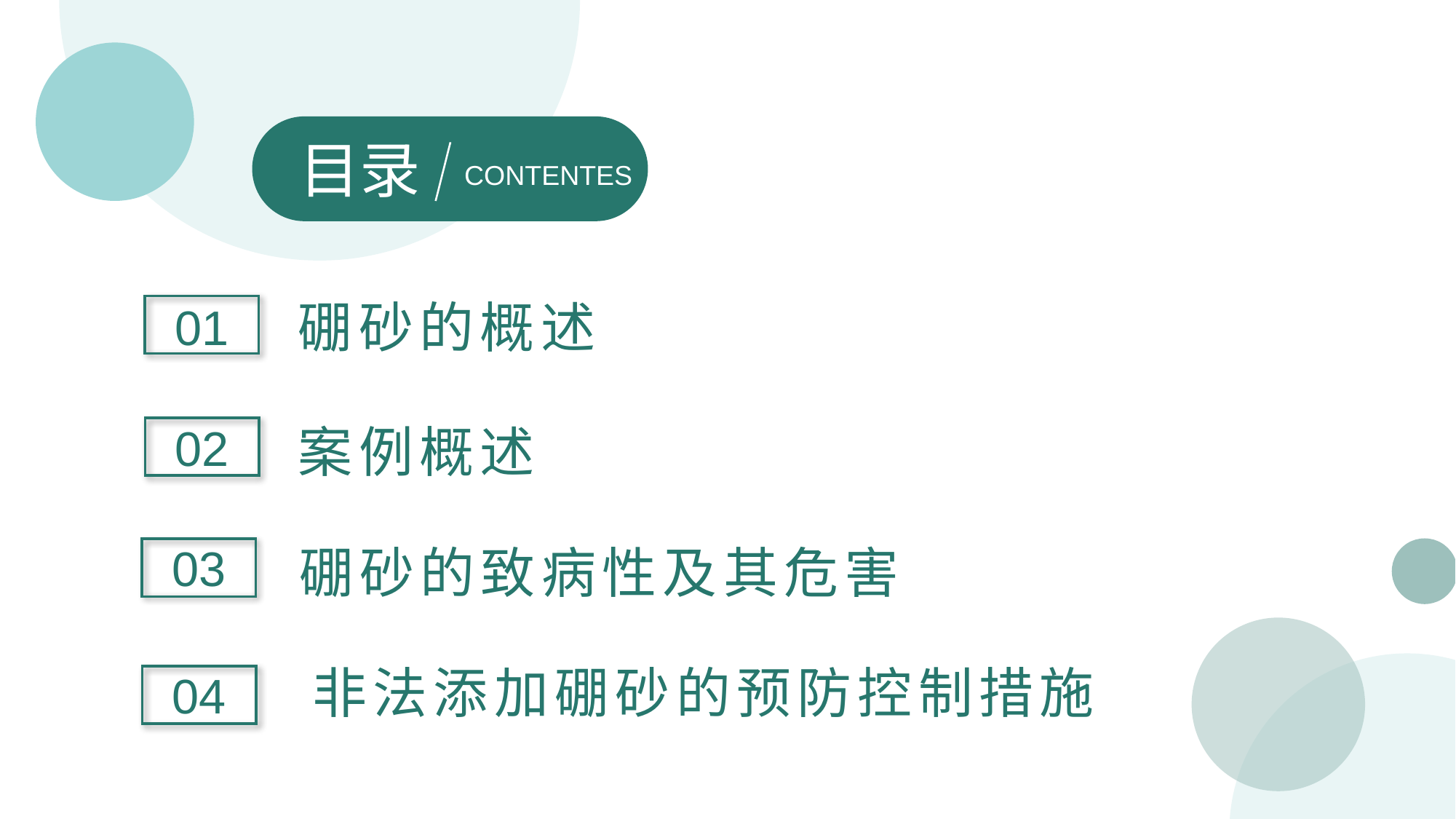

目录
CONTENTES
硼砂的概述
01

案例概述
02

03

硼砂的致病性及其危害

非法添加硼砂的预防控制措施
04